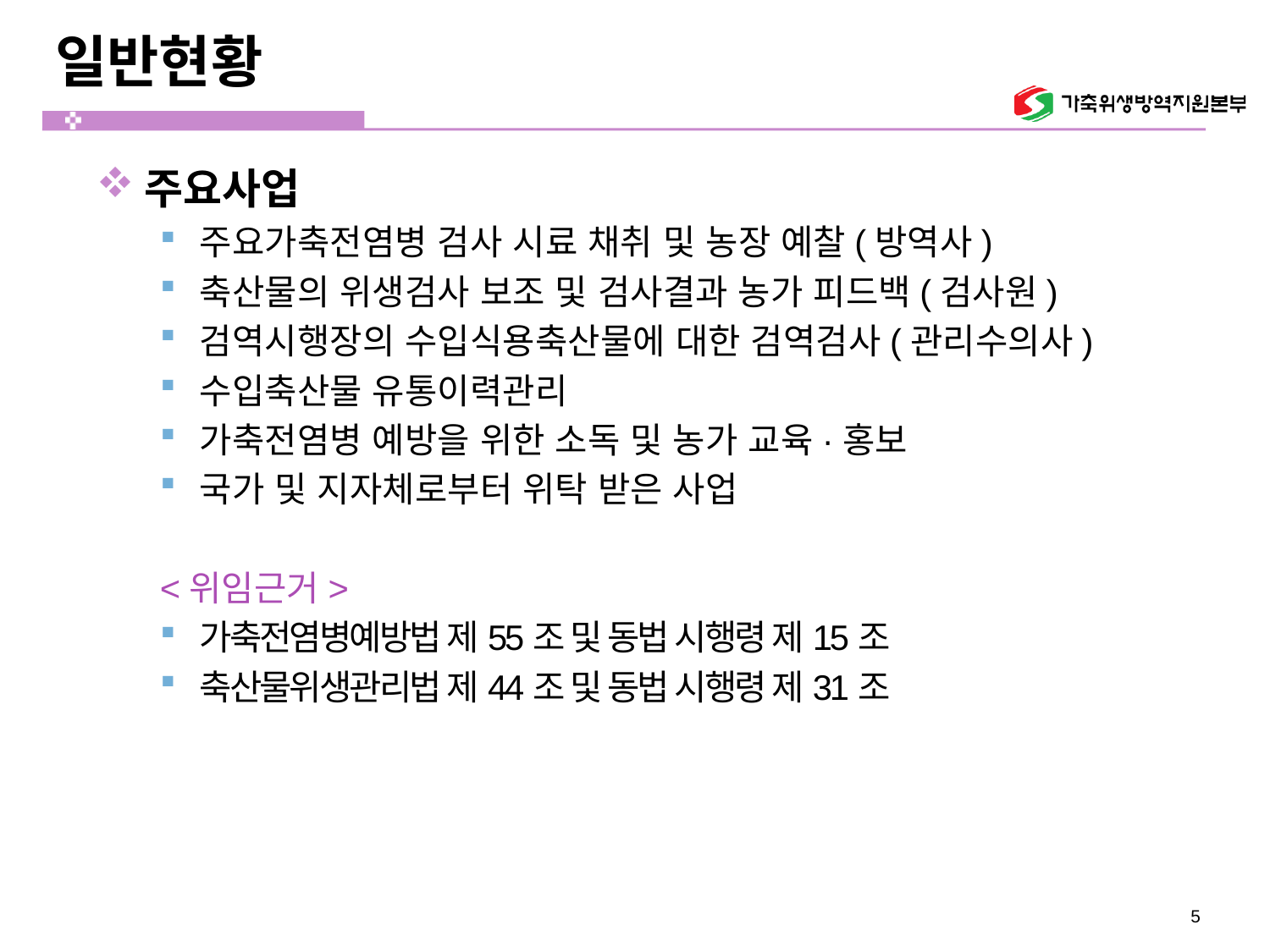

# 일반현황
주요사업
주요가축전염병 검사 시료 채취 및 농장 예찰(방역사)
축산물의 위생검사 보조 및 검사결과 농가 피드백(검사원)
검역시행장의 수입식용축산물에 대한 검역검사(관리수의사)
수입축산물 유통이력관리
가축전염병 예방을 위한 소독 및 농가 교육·홍보
국가 및 지자체로부터 위탁 받은 사업

<위임근거>
가축전염병예방법 제55조 및 동법 시행령 제15조
축산물위생관리법 제44조 및 동법 시행령 제31조
5